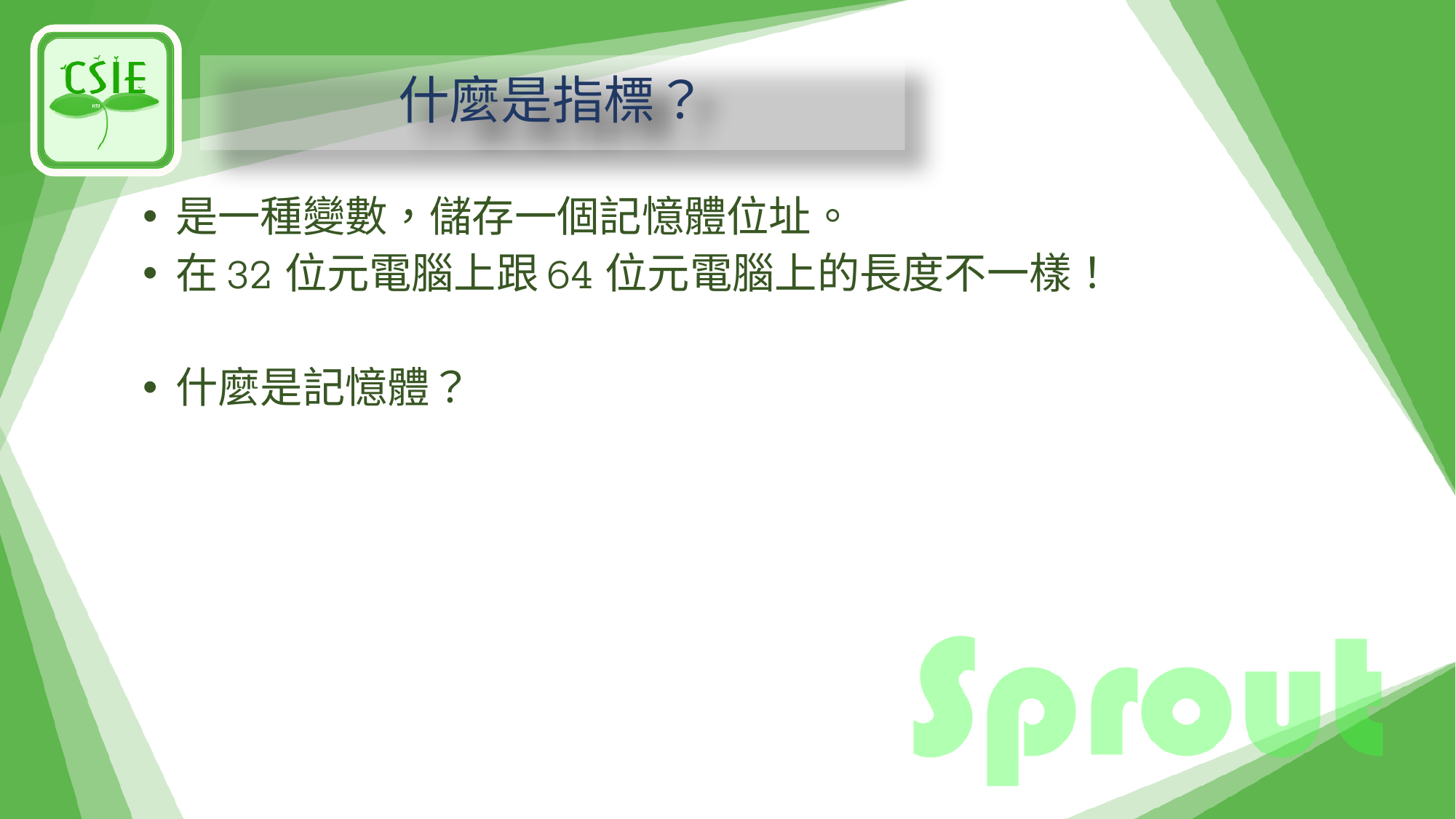

# 什麼是指標？
是一種變數，儲存一個記憶體位址。
在32位元電腦上跟64位元電腦上的長度不一樣！

什麼是記憶體？